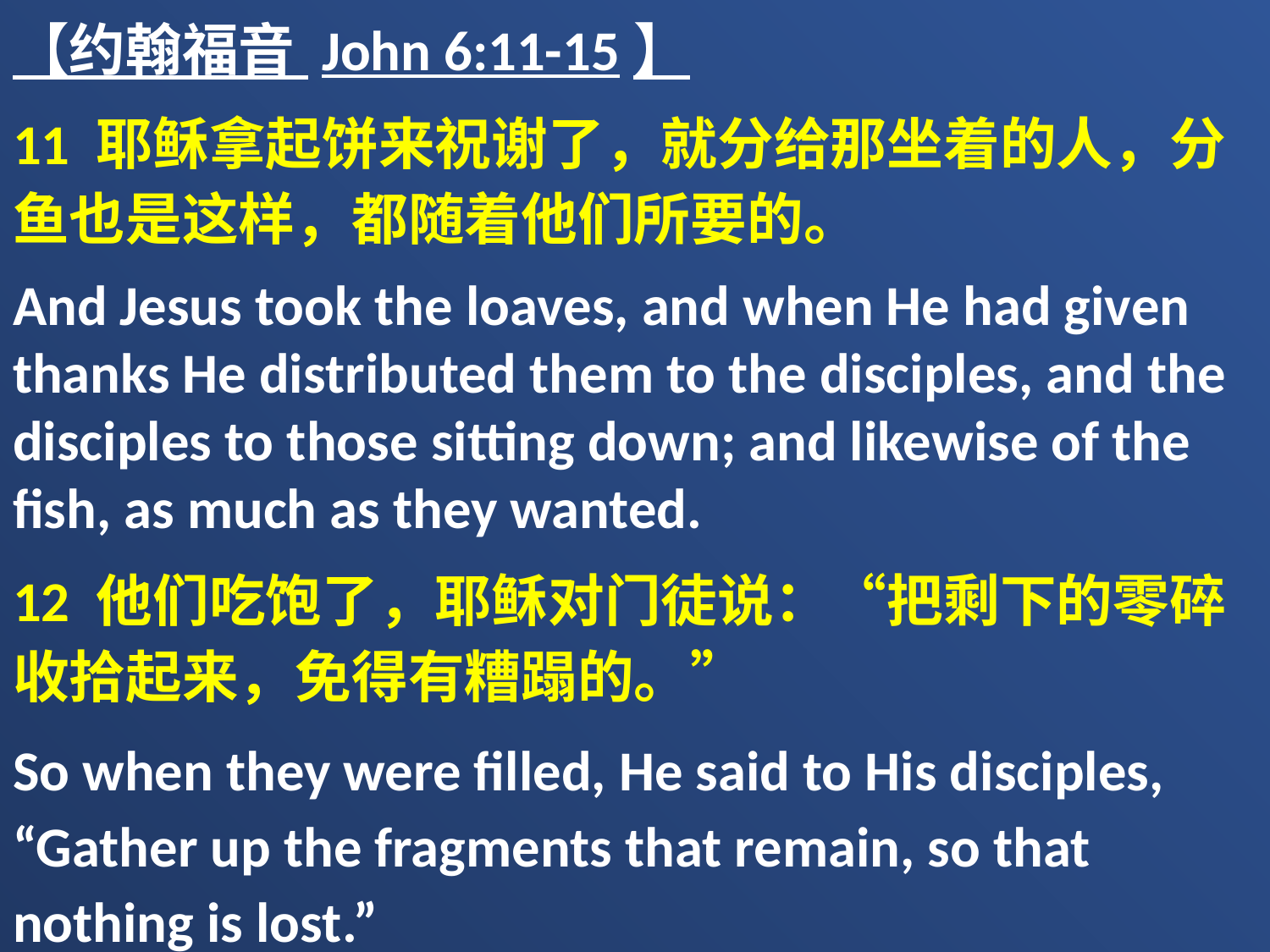

【约翰福音 John 6:11-15】
11 耶稣拿起饼来祝谢了，就分给那坐着的人，分鱼也是这样，都随着他们所要的。
And Jesus took the loaves, and when He had given thanks He distributed them to the disciples, and the disciples to those sitting down; and likewise of the fish, as much as they wanted.
12 他们吃饱了，耶稣对门徒说：“把剩下的零碎收拾起来，免得有糟蹋的。”
So when they were filled, He said to His disciples, “Gather up the fragments that remain, so that nothing is lost.”